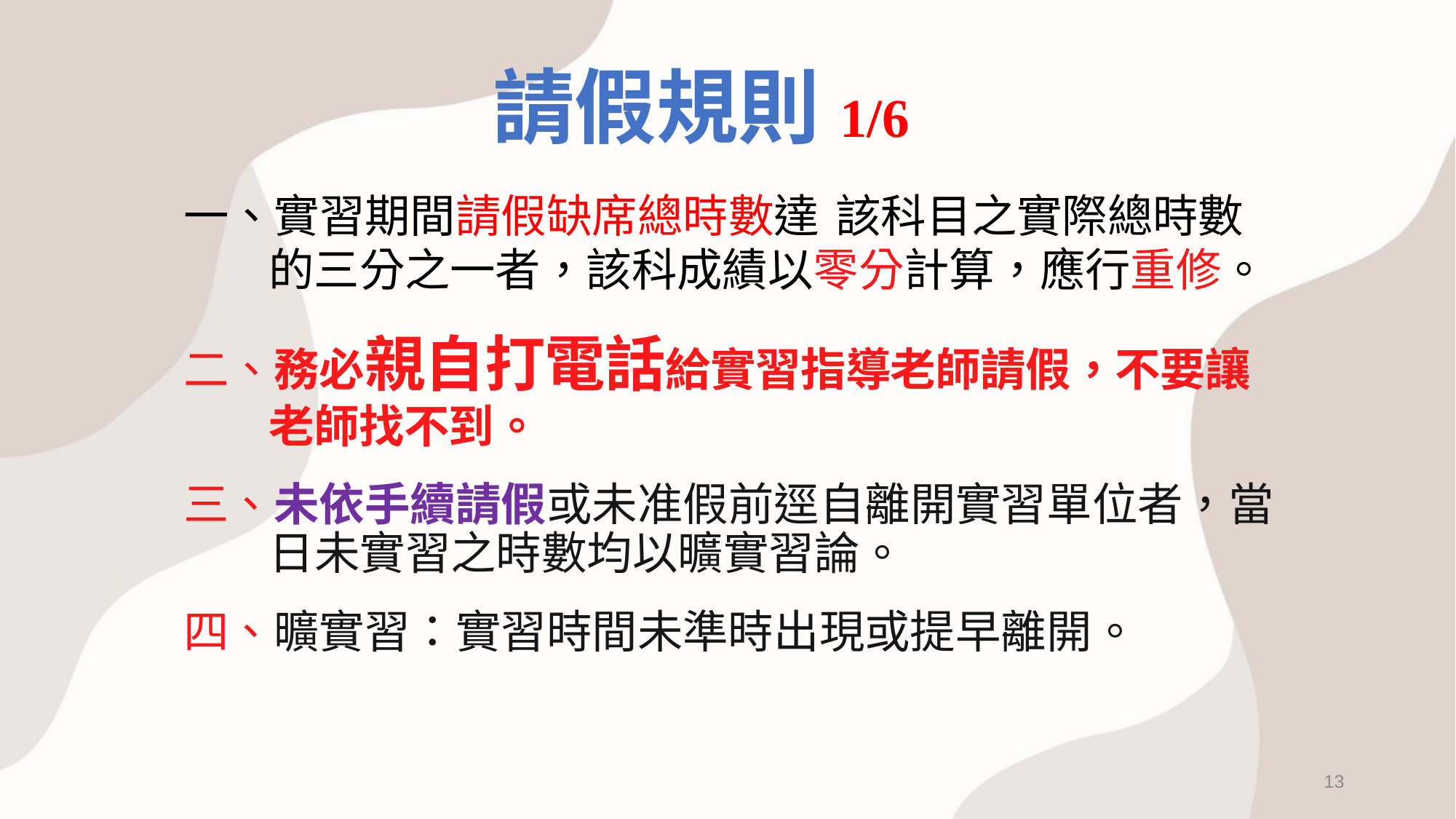

請假規則1/6
一、實習期間請假缺席總時數達該科目之實際總時數的三分之一者，該科成績以零分計算，應行重修。
二、務必親自打電話給實習指導老師請假，不要讓老師找不到。
三、未依手續請假或未准假前逕自離開實習單位者，當日未實習之時數均以曠實習論。
四、曠實習：實習時間未準時出現或提早離開。
13